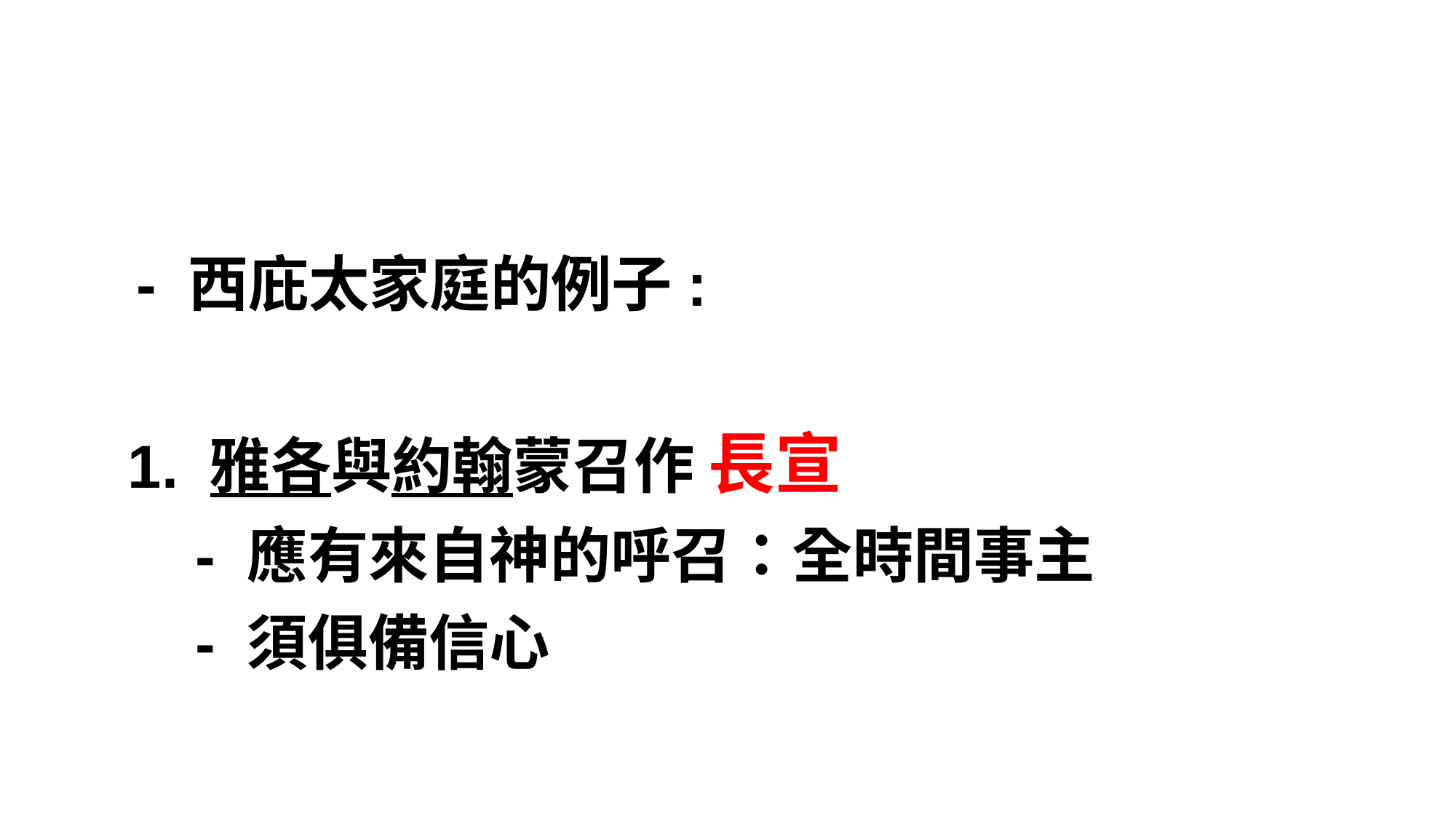

- 西庇太家庭的例子:

1. 雅各與約翰蒙召作 長宣
    - 應有來自神的呼召：全時間事主
    - 須俱備信心